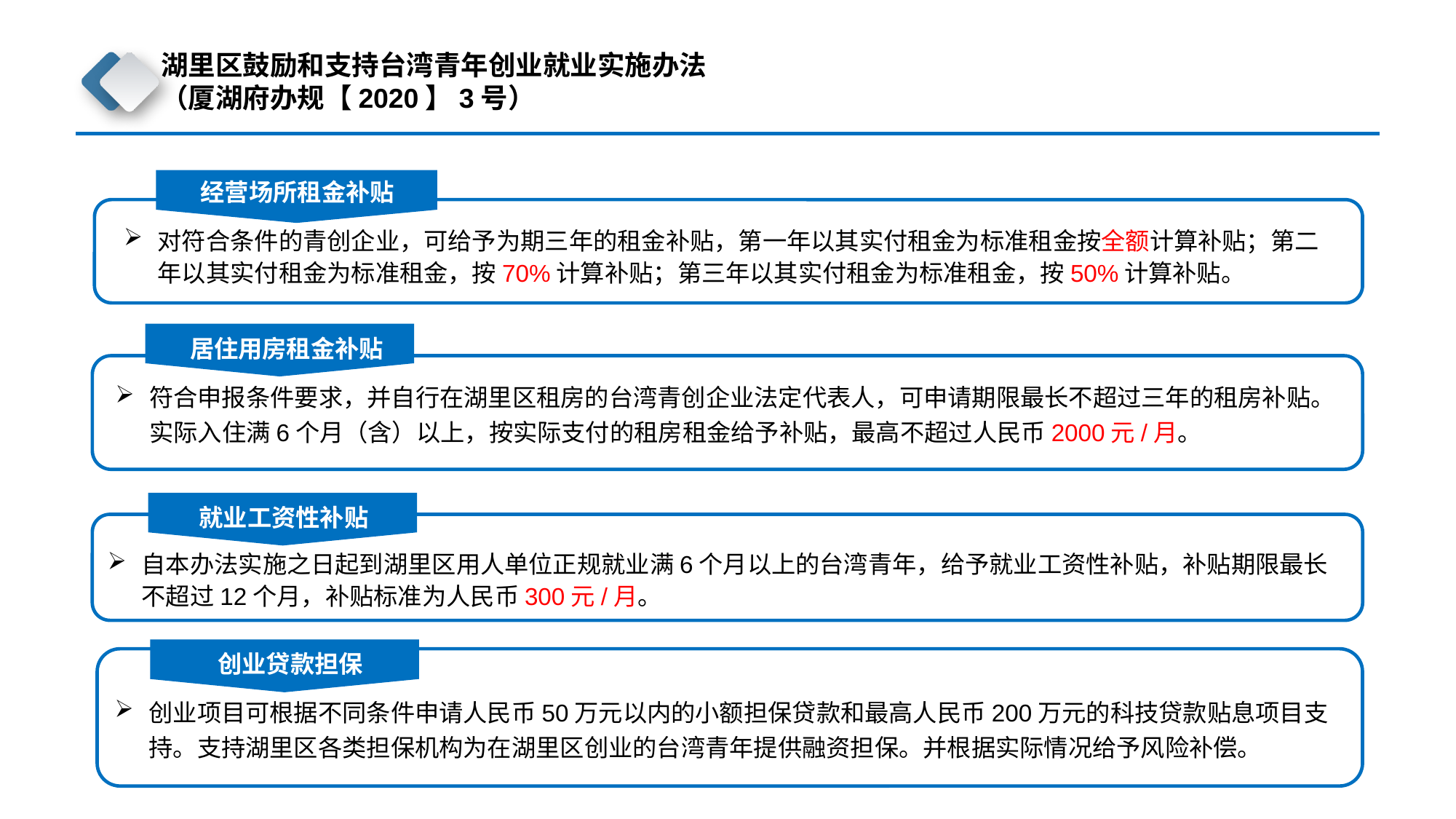

湖里区鼓励和支持台湾青年创业就业实施办法
（厦湖府办规【2020】3号）

经营场所租金补贴

对符合条件的青创企业，可给予为期三年的租金补贴，第一年以其实付租金为标准租金按全额计算补贴；第二年以其实付租金为标准租金，按70%计算补贴；第三年以其实付租金为标准租金，按50%计算补贴。

居住用房租金补贴

符合申报条件要求，并自行在湖里区租房的台湾青创企业法定代表人，可申请期限最长不超过三年的租房补贴。实际入住满6个月（含）以上，按实际支付的租房租金给予补贴，最高不超过人民币2000元/月。

就业工资性补贴

自本办法实施之日起到湖里区用人单位正规就业满6个月以上的台湾青年，给予就业工资性补贴，补贴期限最长不超过12个月，补贴标准为人民币300元/月。

创业贷款担保

创业项目可根据不同条件申请人民币50万元以内的小额担保贷款和最高人民币200万元的科技贷款贴息项目支持。支持湖里区各类担保机构为在湖里区创业的台湾青年提供融资担保。并根据实际情况给予风险补偿。